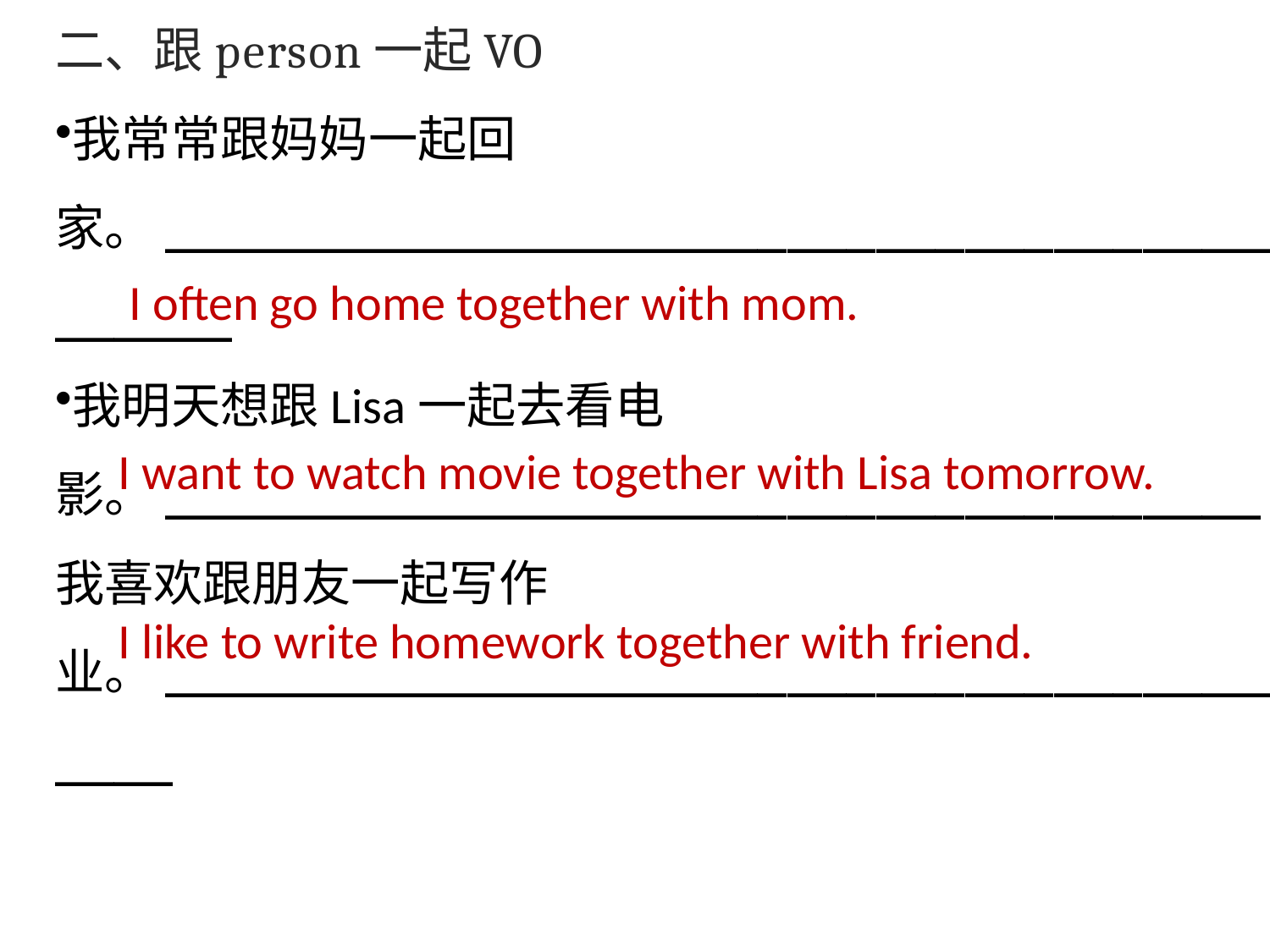

二、跟person一起VO
我常常跟妈妈一起回家。____________________________________________
我明天想跟Lisa一起去看电影。_____________________________________
我喜欢跟朋友一起写作业。__________________________________________
I often go home together with mom.
I want to watch movie together with Lisa tomorrow.
I like to write homework together with friend.